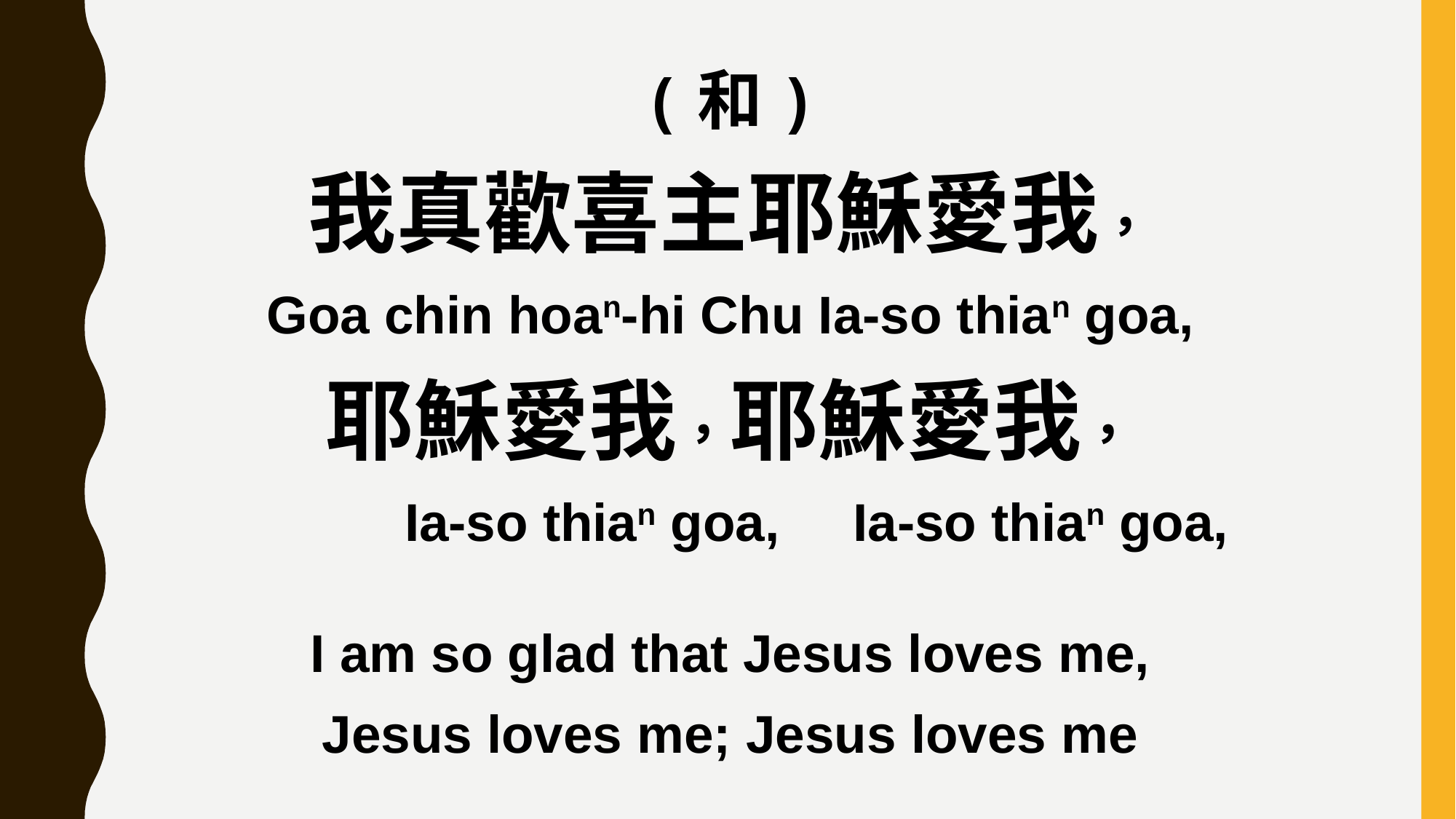

(和)
我真歡喜主耶穌愛我，
Goa chin hoan-hi Chu Ia-so thian goa,
耶穌愛我，耶穌愛我，
              Ia-so thian goa,     Ia-so thian goa,

I am so glad that Jesus loves me,
Jesus loves me; Jesus loves me